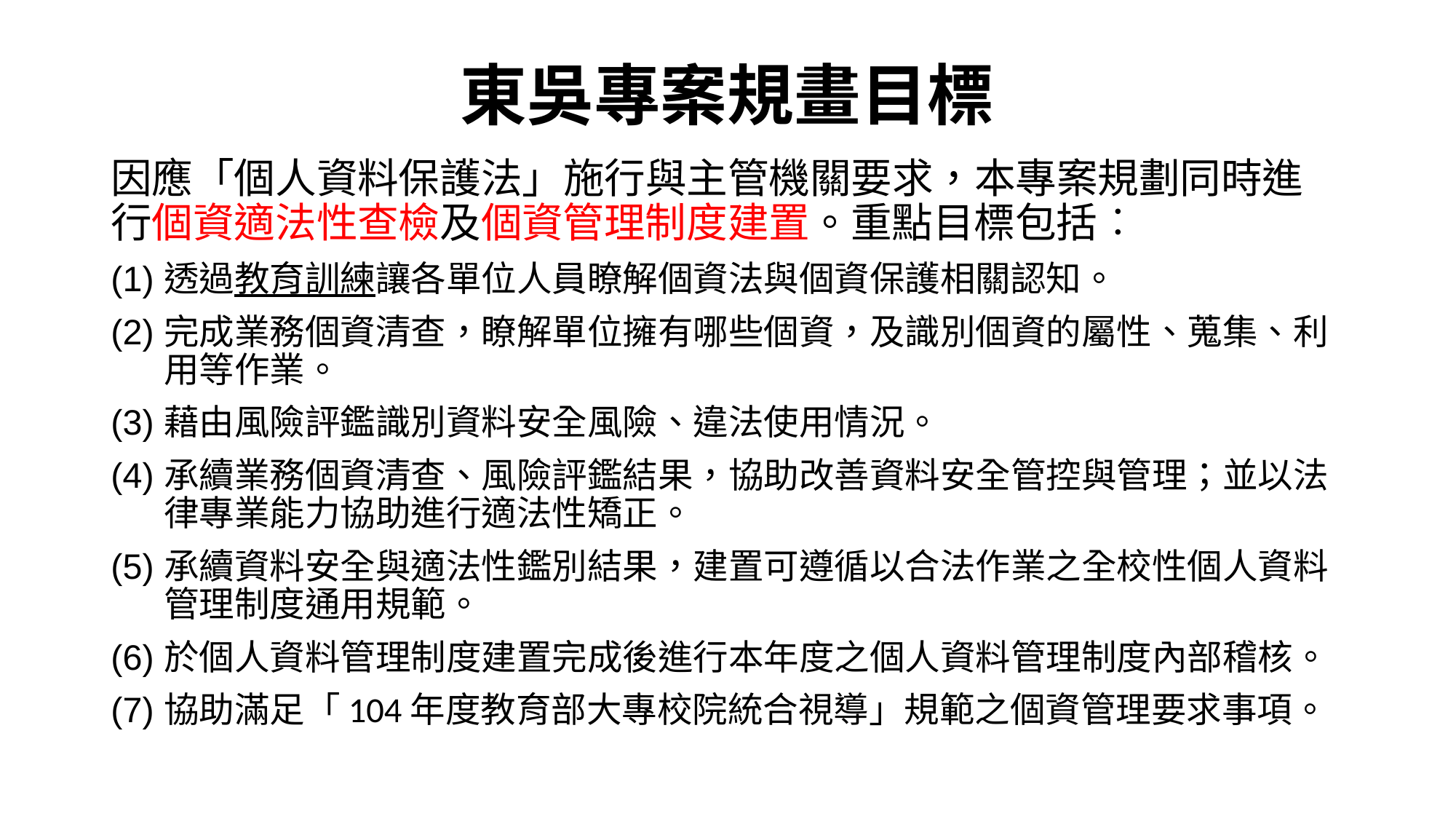

# 東吳專案規畫目標
因應「個人資料保護法」施行與主管機關要求，本專案規劃同時進行個資適法性查檢及個資管理制度建置。重點目標包括︰
透過教育訓練讓各單位人員瞭解個資法與個資保護相關認知。
完成業務個資清查，瞭解單位擁有哪些個資，及識別個資的屬性、蒐集、利用等作業。
藉由風險評鑑識別資料安全風險、違法使用情況。
承續業務個資清查、風險評鑑結果，協助改善資料安全管控與管理；並以法律專業能力協助進行適法性矯正。
承續資料安全與適法性鑑別結果，建置可遵循以合法作業之全校性個人資料管理制度通用規範。
於個人資料管理制度建置完成後進行本年度之個人資料管理制度內部稽核。
協助滿足「104年度教育部大專校院統合視導」規範之個資管理要求事項。